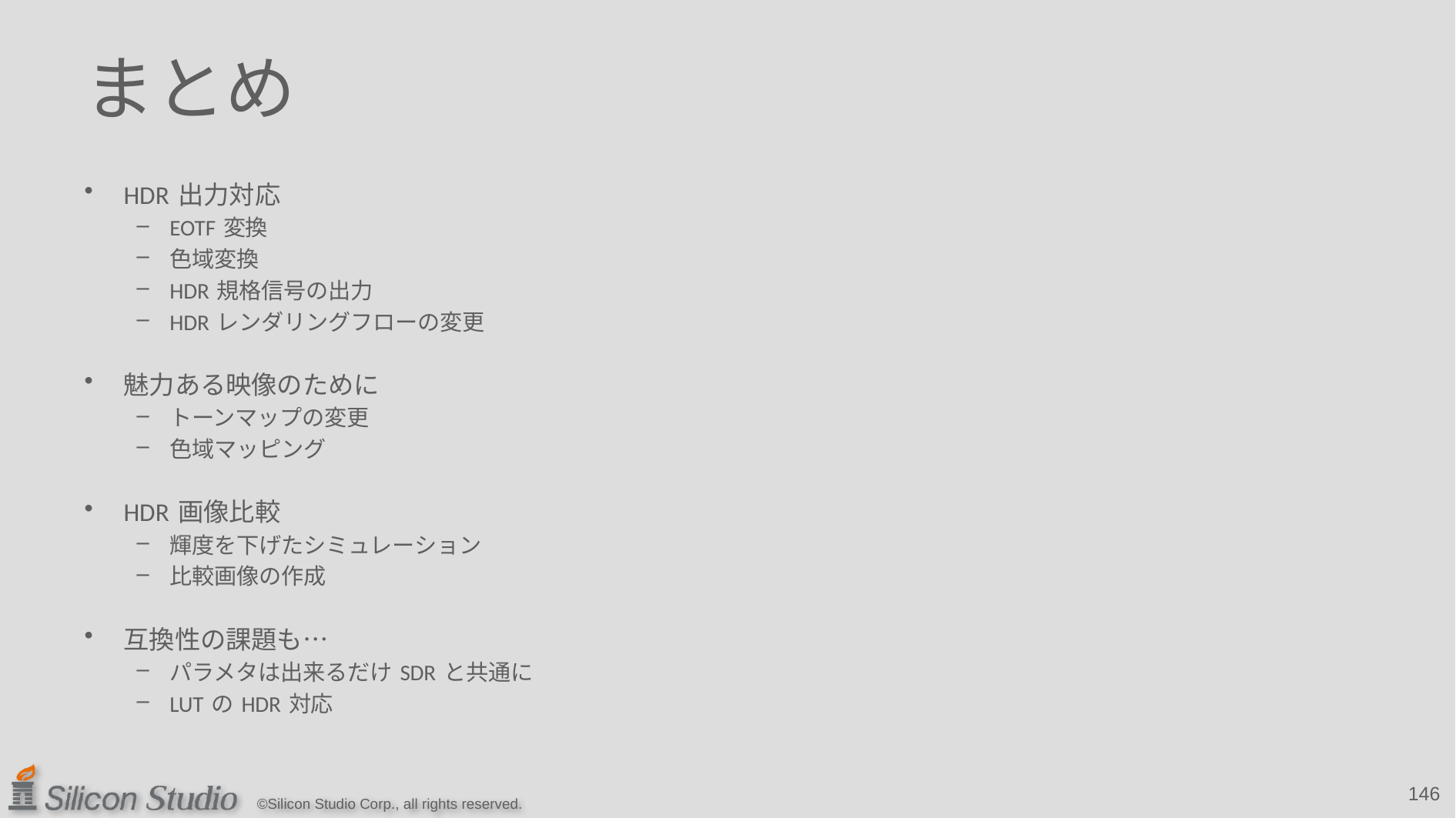

# まとめ
HDR 出力対応
EOTF 変換
色域変換
HDR 規格信号の出力
HDR レンダリングフローの変更

魅力ある映像のために
トーンマップの変更
色域マッピング

HDR 画像比較
輝度を下げたシミュレーション
比較画像の作成

互換性の課題も…
パラメタは出来るだけ SDR と共通に
LUT の HDR 対応
146